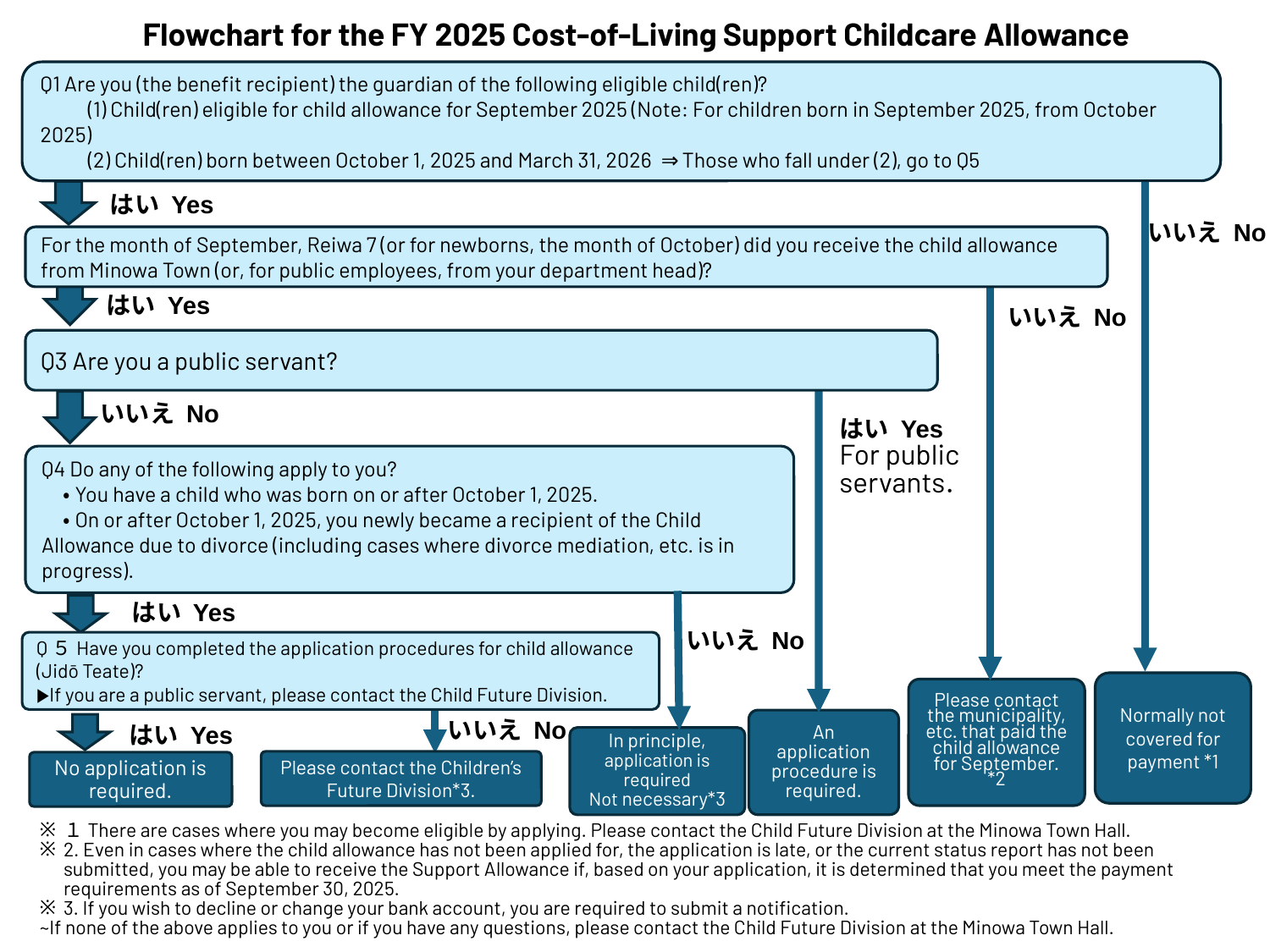

Flowchart for the FY 2025 Cost-of-Living Support Childcare Allowance
Q1 Are you (the benefit recipient) the guardian of the following eligible child(ren)?
　　(1) Child(ren) eligible for child allowance for September 2025 (Note: For children born in September 2025, from October 2025)
　　(2) Child(ren) born between October 1, 2025 and March 31, 2026  ⇒ Those who fall under (2), go to Q5

はい Yes
いいえ No
For the month of September, Reiwa 7 (or for newborns, the month of October) did you receive the child allowance from Minowa Town (or, for public employees, from your department head)?

はい Yes
いいえ No
Q3 Are you a public servant?

いいえ No
はい Yes
For public servants.
Q4 Do any of the following apply to you?
　・You have a child who was born on or after October 1, 2025.
　・On or after October 1, 2025, you newly became a recipient of the Child Allowance due to divorce (including cases where divorce mediation, etc. is in progress).
はい Yes

いいえ No
Q５Have you completed the application procedures for child allowance (Jidō Teate)?
▶If you are a public servant, please contact the Child Future Division.
Normally not covered for payment *1
Please contact the municipality, etc. that paid the child allowance for September. *2
いいえ No
An application procedure is required.
はい Yes

In principle, application is required
Not necessary*3
Please contact the Children’s Future Division*3.
No application is required.
１There are cases where you may become eligible by applying. Please contact the Child Future Division at the Minowa Town Hall.
2. Even in cases where the child allowance has not been applied for, the application is late, or the current status report has not been submitted, you may be able to receive the Support Allowance if, based on your application, it is determined that you meet the payment requirements as of September 30, 2025.
3. If you wish to decline or change your bank account, you are required to submit a notification.
~If none of the above applies to you or if you have any questions, please contact the Child Future Division at the Minowa Town Hall.